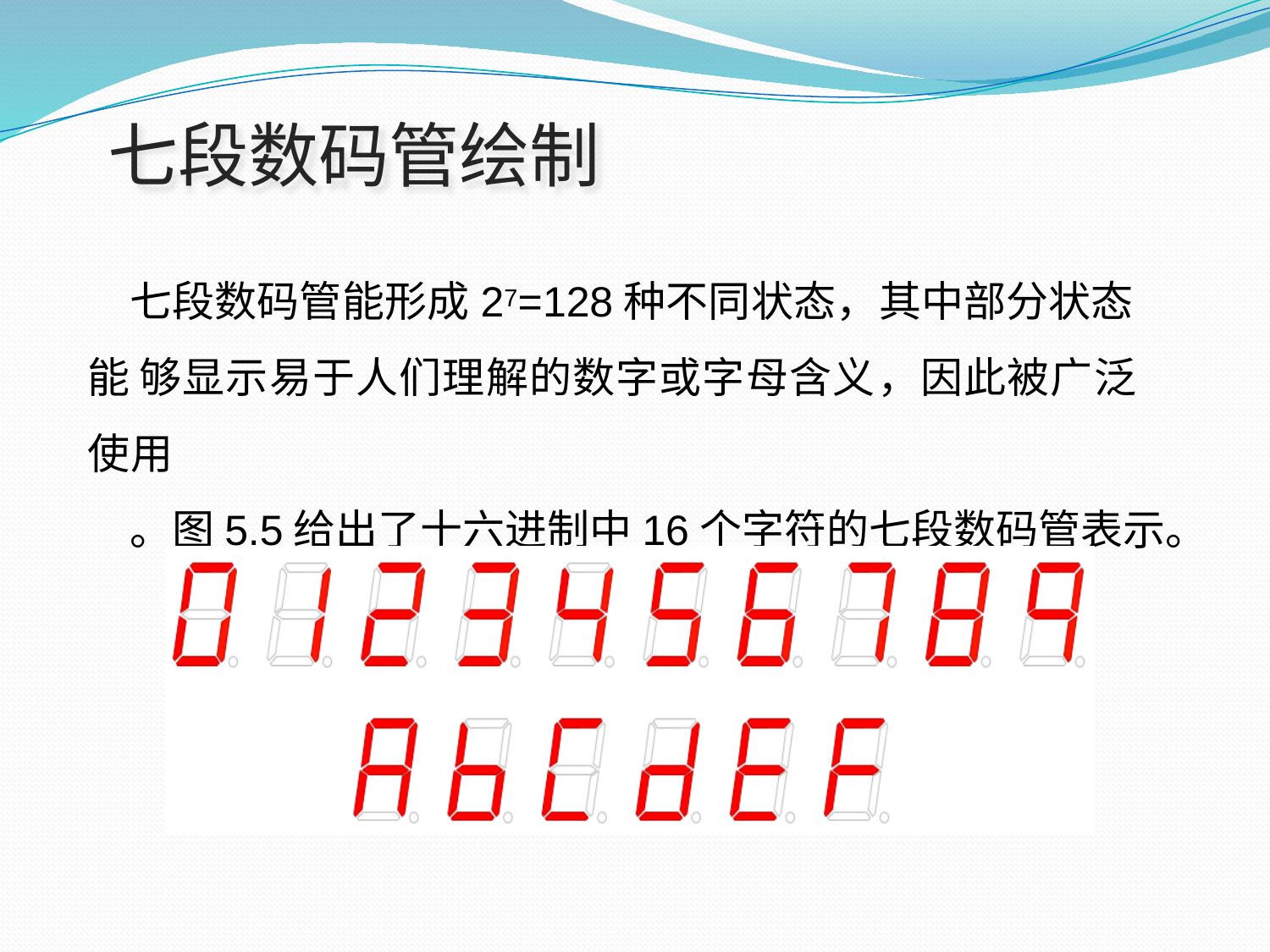

# 七段数码管绘制
七段数码管能形成27=128种不同状态，其中部分状态能 够显示易于人们理解的数字或字母含义，因此被广泛使用
。图5.5给出了十六进制中16个字符的七段数码管表示。